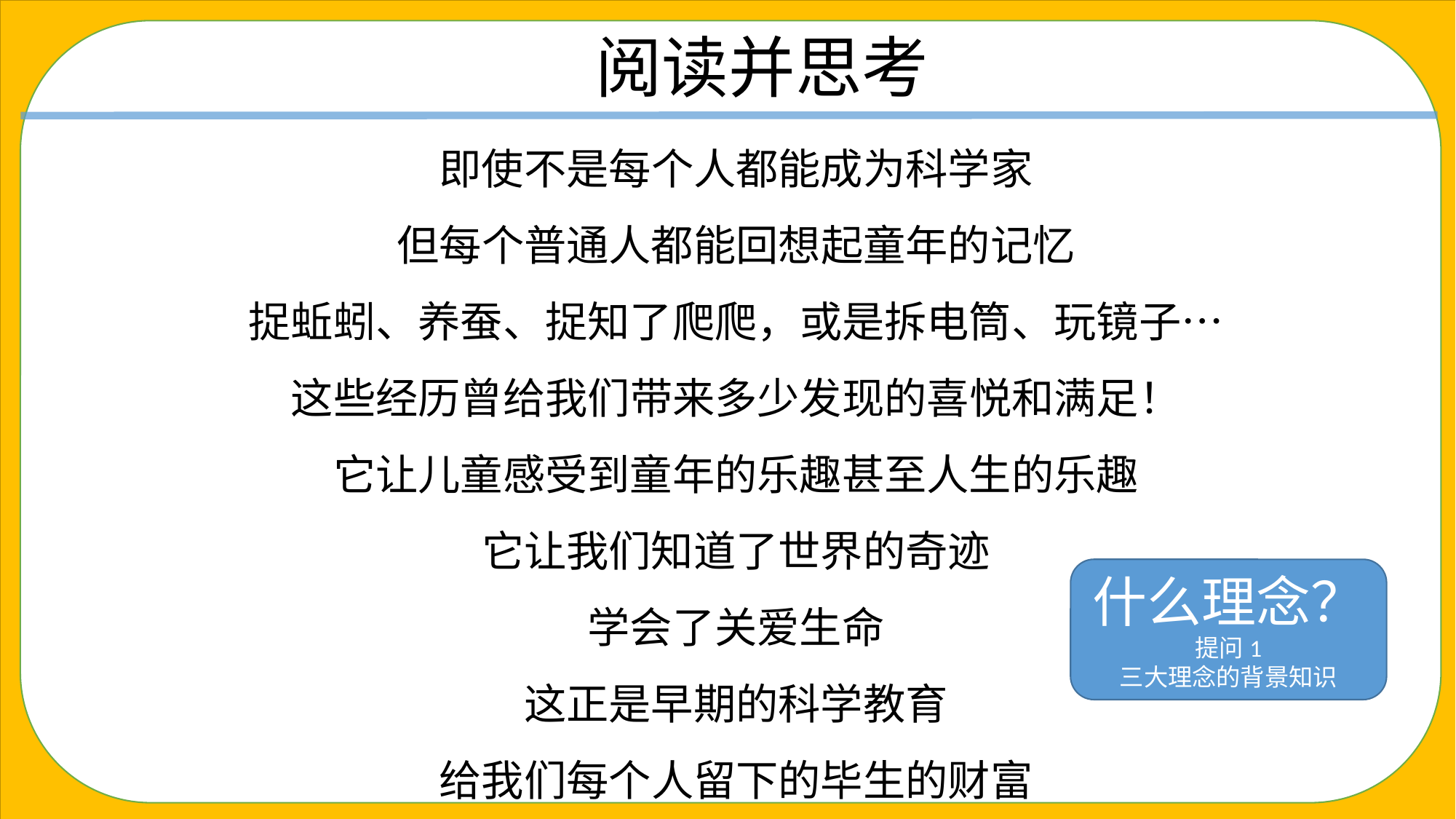

阅读并思考
即使不是每个人都能成为科学家
但每个普通人都能回想起童年的记忆
捉蚯蚓、养蚕、捉知了爬爬，或是拆电筒、玩镜子…
这些经历曾给我们带来多少发现的喜悦和满足！
它让儿童感受到童年的乐趣甚至人生的乐趣
它让我们知道了世界的奇迹
学会了关爱生命
这正是早期的科学教育
给我们每个人留下的毕生的财富

什么理念？
提问1
三大理念的背景知识